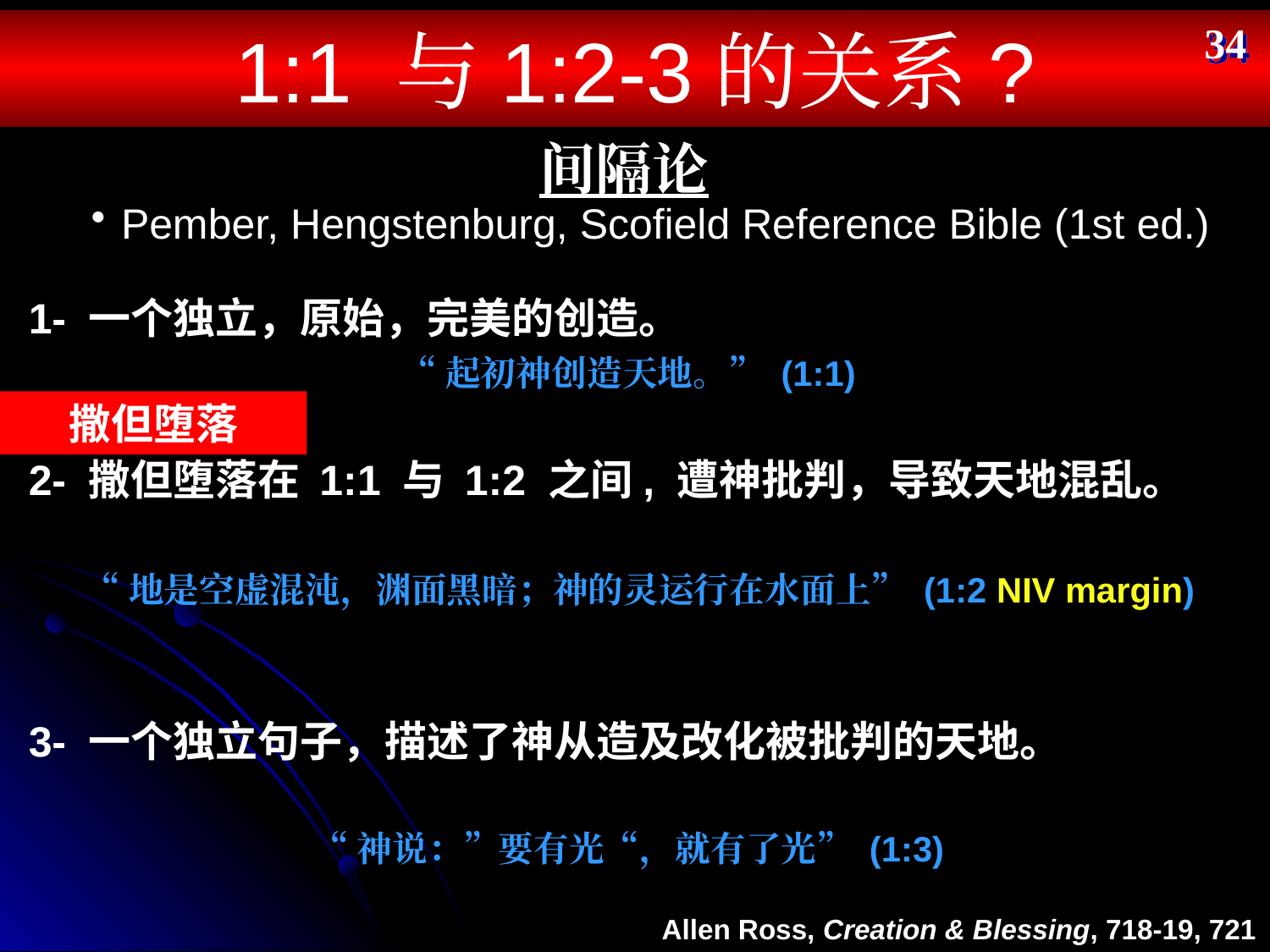

# 1:1 与1:2-3的关系?
34
间隔论

Pember, Hengstenburg, Scofield Reference Bible (1st ed.)
1- 一个独立，原始，完美的创造。
“起初神创造天地。” (1:1)
撒但堕落
2- 撒但堕落在 1:1 与 1:2 之间, 遭神批判，导致天地混乱。
“地是空虚混沌，渊面黑暗；神的灵运行在水面上” (1:2 NIV margin)
3- 一个独立句子，描述了神从造及改化被批判的天地。
“神说：”要有光“，就有了光” (1:3)
Allen Ross, Creation & Blessing, 718-19, 721